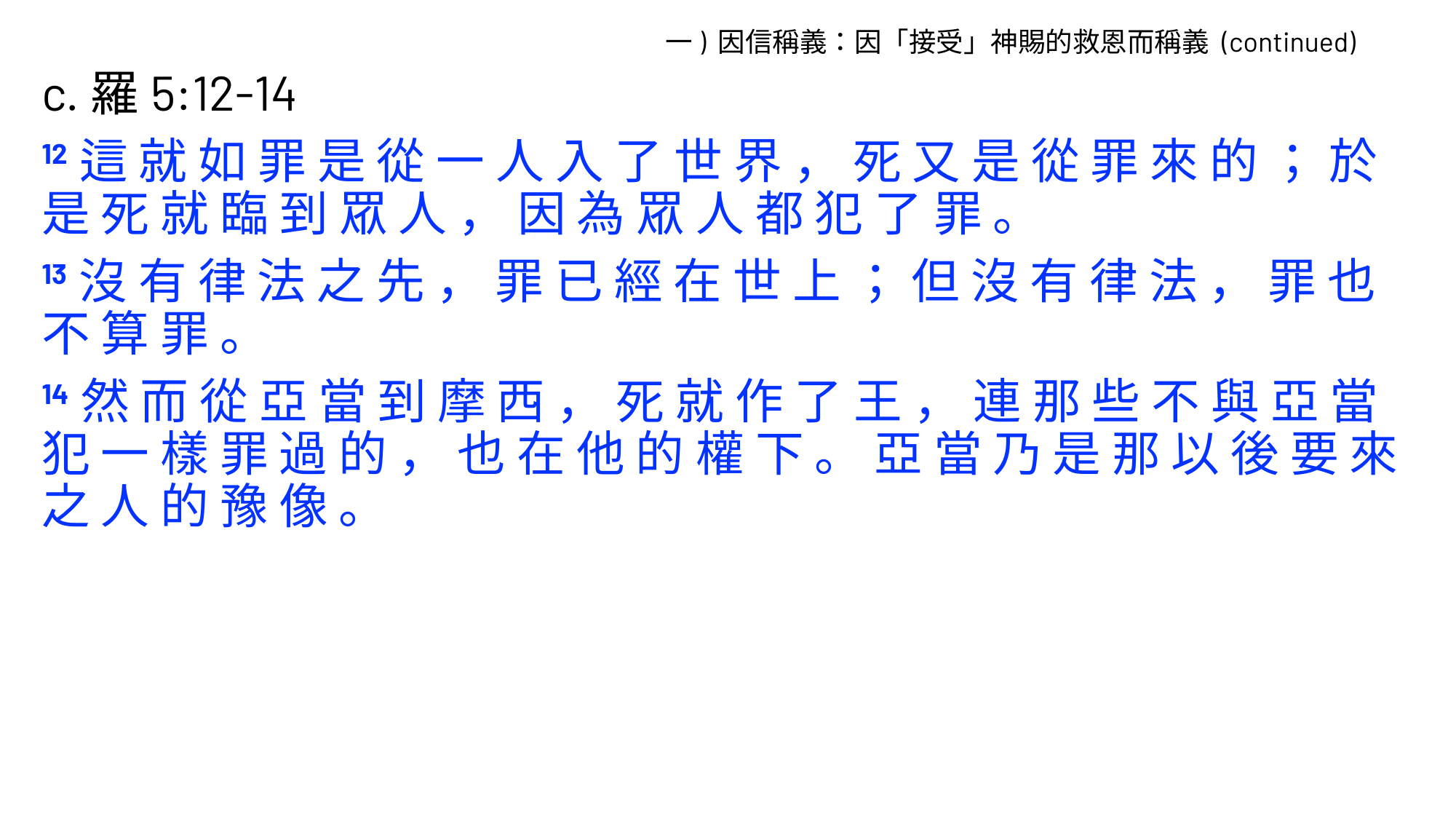

一) 因信稱義：因「接受」神賜的救恩而稱義 (continued)
c.羅5:12-14
12 這 就 如 罪 是 從 一 人 入 了 世 界 ， 死 又 是 從 罪 來 的 ； 於 是 死 就 臨 到 眾 人 ， 因 為 眾 人 都 犯 了 罪 。
13 沒 有 律 法 之 先 ， 罪 已 經 在 世 上 ； 但 沒 有 律 法 ， 罪 也 不 算 罪 。
14 然 而 從 亞 當 到 摩 西 ， 死 就 作 了 王 ， 連 那 些 不 與 亞 當 犯 一 樣 罪 過 的 ， 也 在 他 的 權 下 。 亞 當 乃 是 那 以 後 要 來 之 人 的 豫 像 。